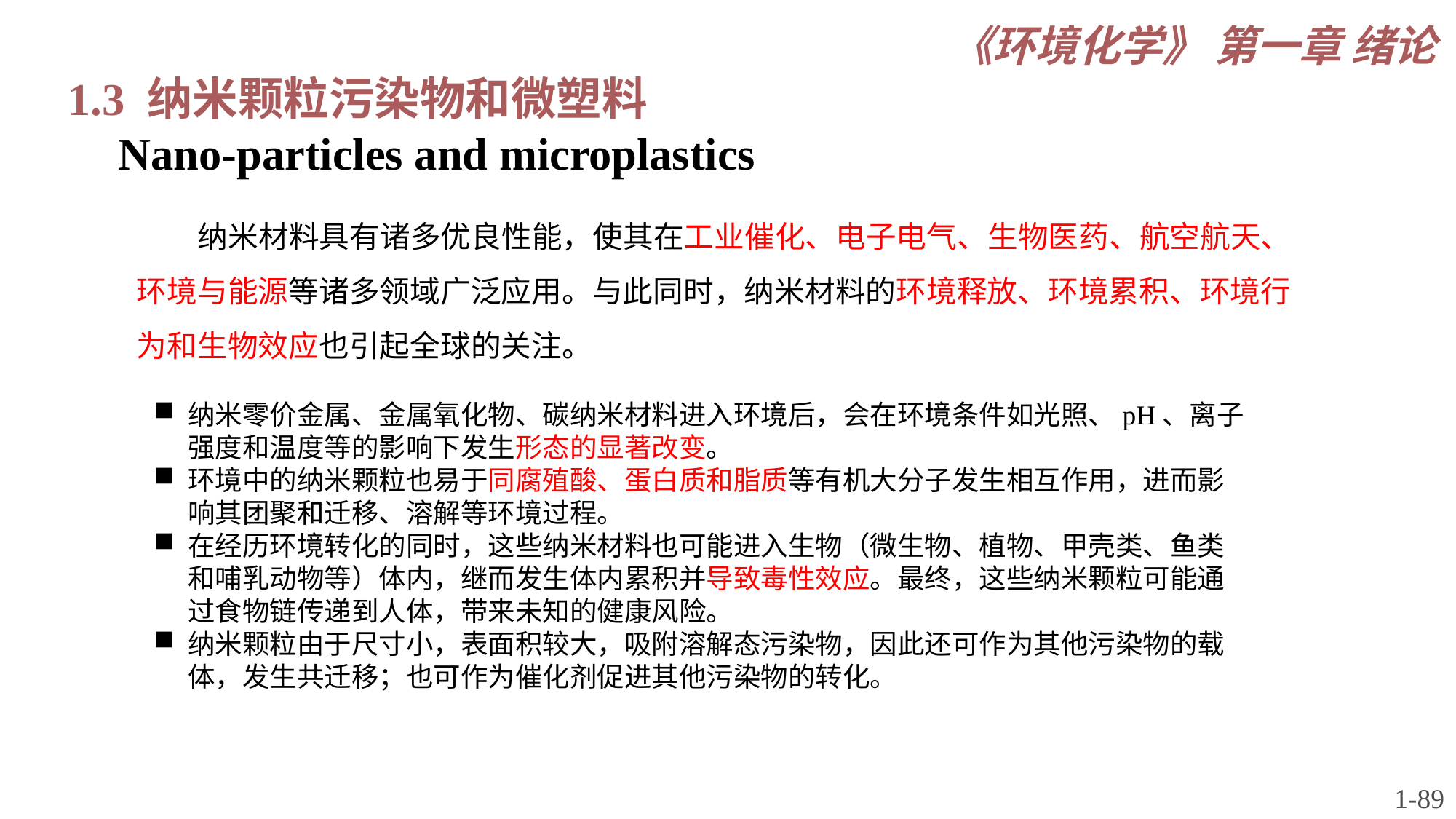

《环境化学》 第一章 绪论
1.3 纳米颗粒污染物和微塑料
    Nano-particles and microplastics

        纳米材料具有诸多优良性能，使其在工业催化、电子电气、生物医药、航空航天、环境与能源等诸多领域广泛应用。与此同时，纳米材料的环境释放、环境累积、环境行为和生物效应也引起全球的关注。
纳米零价金属、金属氧化物、碳纳米材料进入环境后，会在环境条件如光照、pH、离子强度和温度等的影响下发生形态的显著改变。
环境中的纳米颗粒也易于同腐殖酸、蛋白质和脂质等有机大分子发生相互作用，进而影响其团聚和迁移、溶解等环境过程。
在经历环境转化的同时，这些纳米材料也可能进入生物（微生物、植物、甲壳类、鱼类和哺乳动物等）体内，继而发生体内累积并导致毒性效应。最终，这些纳米颗粒可能通过食物链传递到人体，带来未知的健康风险。
纳米颗粒由于尺寸小，表面积较大，吸附溶解态污染物，因此还可作为其他污染物的载体，发生共迁移；也可作为催化剂促进其他污染物的转化。
1-89